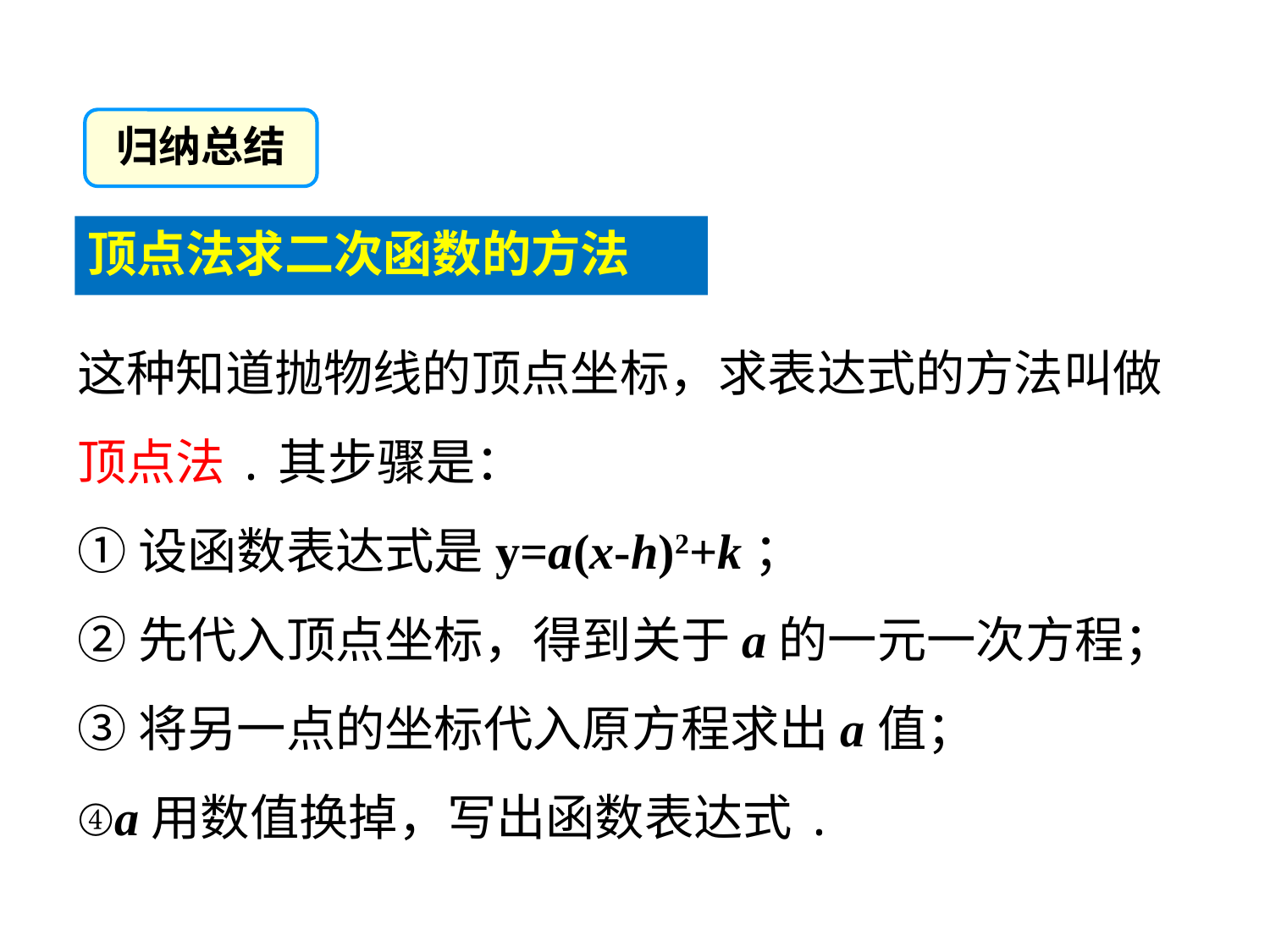

归纳总结
顶点法求二次函数的方法
这种知道抛物线的顶点坐标，求表达式的方法叫做顶点法.其步骤是：
①设函数表达式是y=a(x-h)2+k；
②先代入顶点坐标，得到关于a的一元一次方程；
③将另一点的坐标代入原方程求出a值；
④a用数值换掉，写出函数表达式.